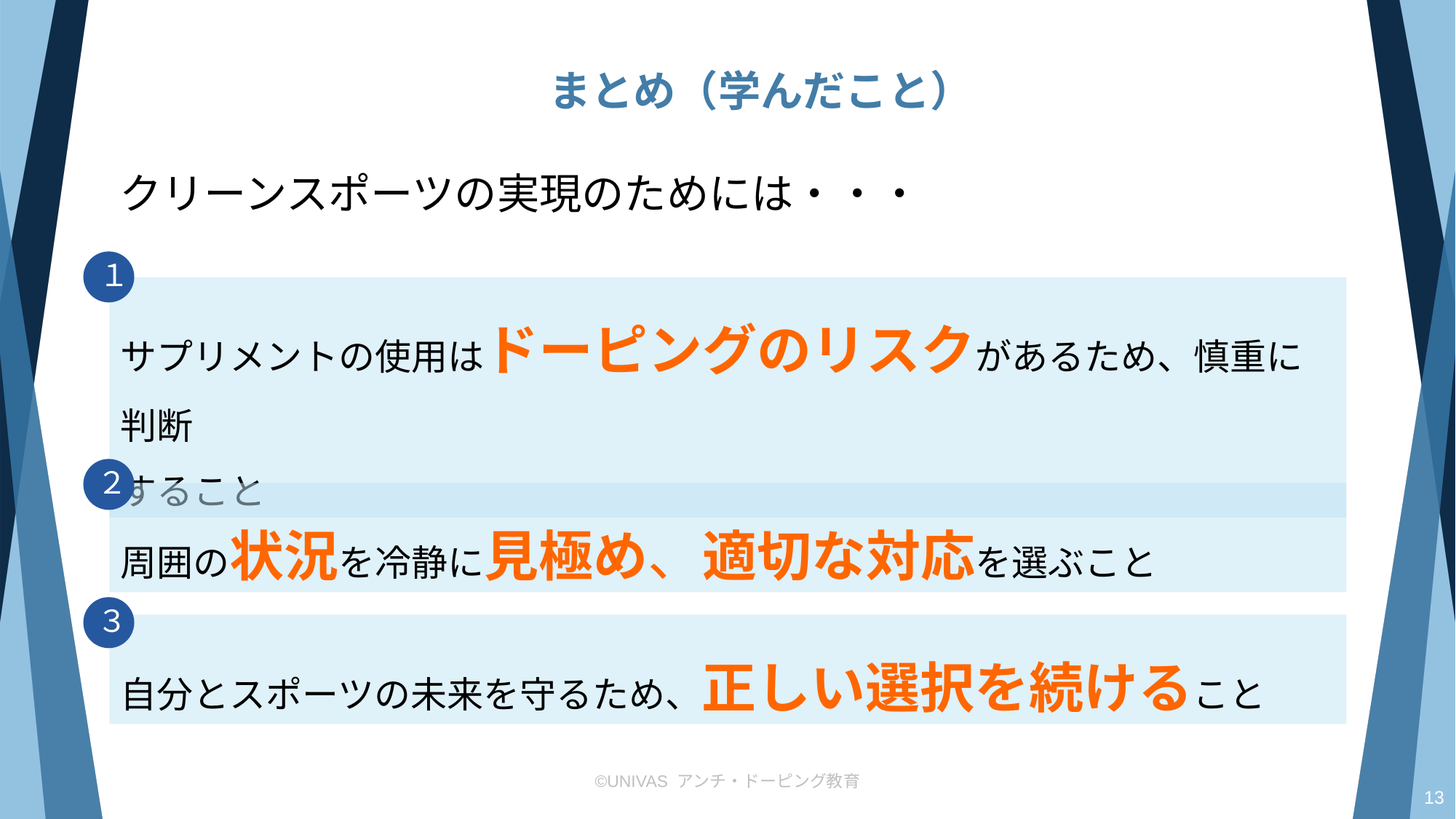

まとめ（学んだこと）
クリーンスポーツの実現のためには・・・
１

サプリメントの使用はドーピングのリスクがあるため、慎重に判断
すること
２

周囲の状況を冷静に見極め、適切な対応を選ぶこと
３

自分とスポーツの未来を守るため、正しい選択を続けること
©UNIVAS アンチ・ドーピング教育
13